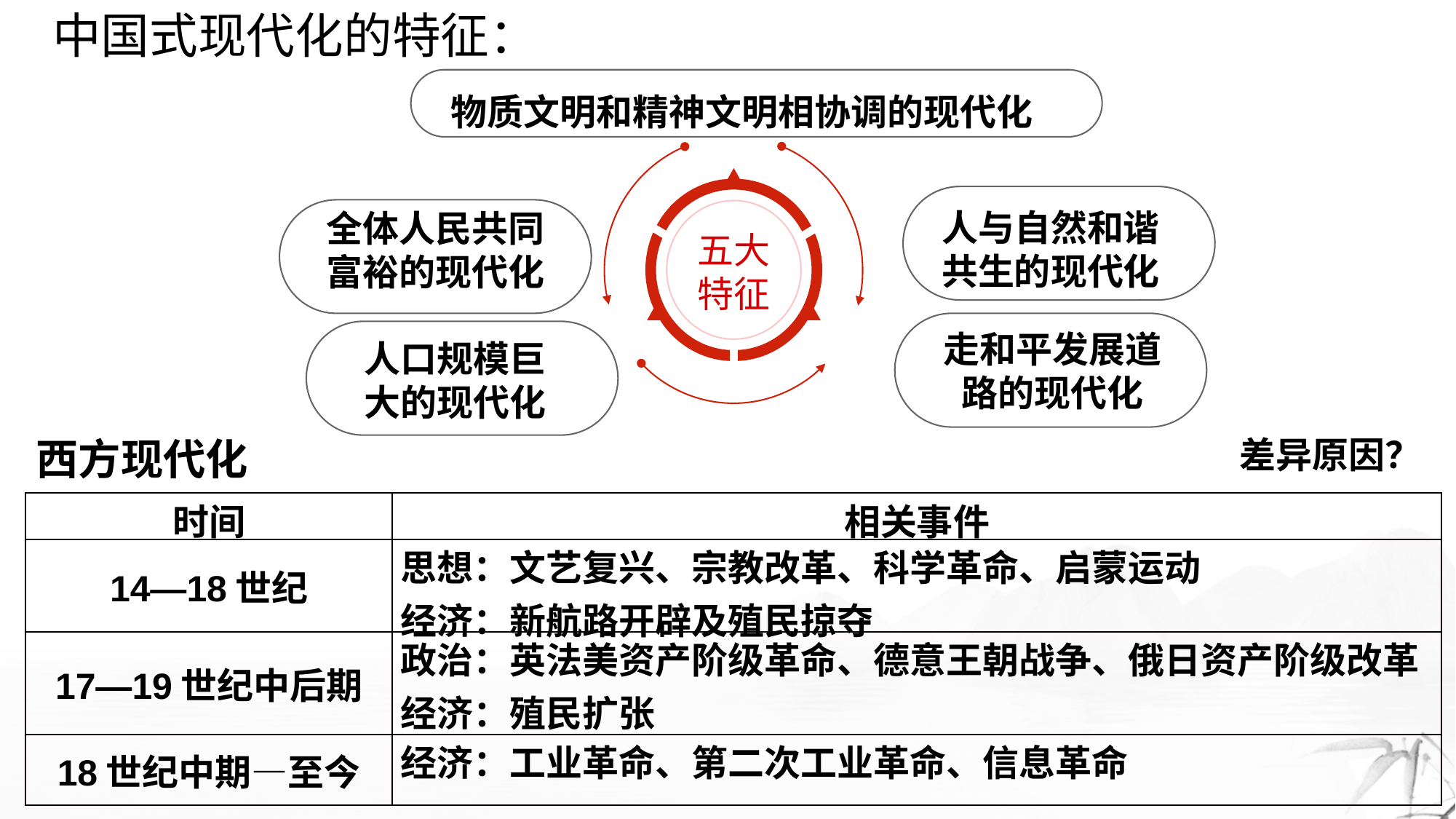

中国式现代化的特征：

物质文明和精神文明相协调的现代化

五大特征

人与自然和谐共生的现代化
全体人民共同富裕的现代化

走和平发展道路的现代化
人口规模巨大的现代化
西方现代化
差异原因？
| 时间 | 相关事件 |
| --- | --- |
| 14—18世纪 | 思想：文艺复兴、宗教改革、科学革命、启蒙运动 经济：新航路开辟及殖民掠夺 |
| 17—19世纪中后期 | 政治：英法美资产阶级革命、德意王朝战争、俄日资产阶级改革 经济：殖民扩张 |
| 18世纪中期—至今 | 经济：工业革命、第二次工业革命、信息革命 |